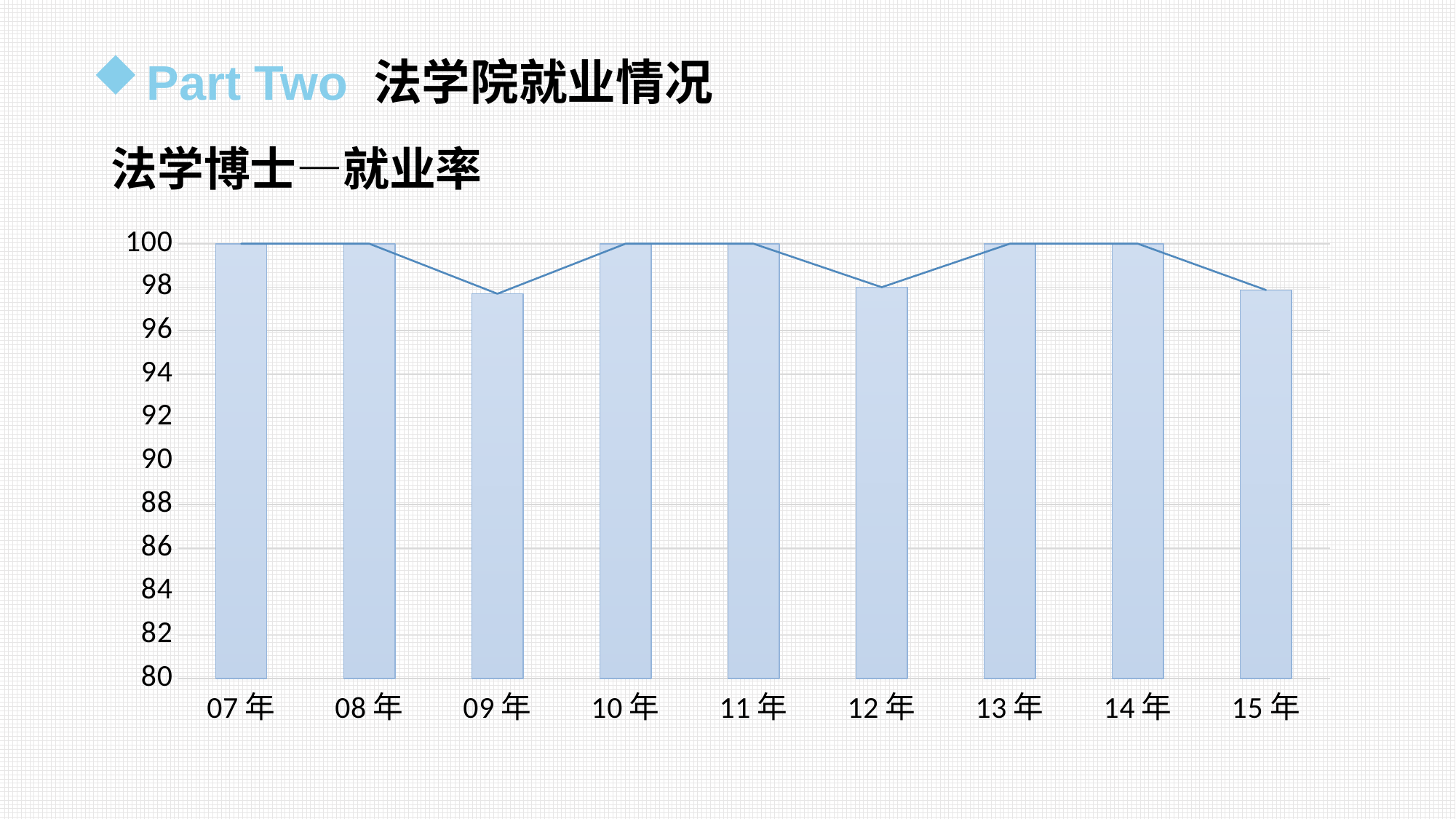

Part Two 法学院就业情况
# 法学博士—就业率

### Chart

| Category | 法学博士 | 法学博士 |
|---|---|---|
| 07年 | 100.0 | 100.0 |
| 08年 | 100.0 | 100.0 |
| 09年 | 97.7 | 97.7 |
| 10年 | 100.0 | 100.0 |
| 11年 | 100.0 | 100.0 |
| 12年 | 98.0 | 98.0 |
| 13年 | 100.0 | 100.0 |
| 14年 | 100.0 | 100.0 |
| 15年 | 97.8723404255319 | 97.8723404255319 |